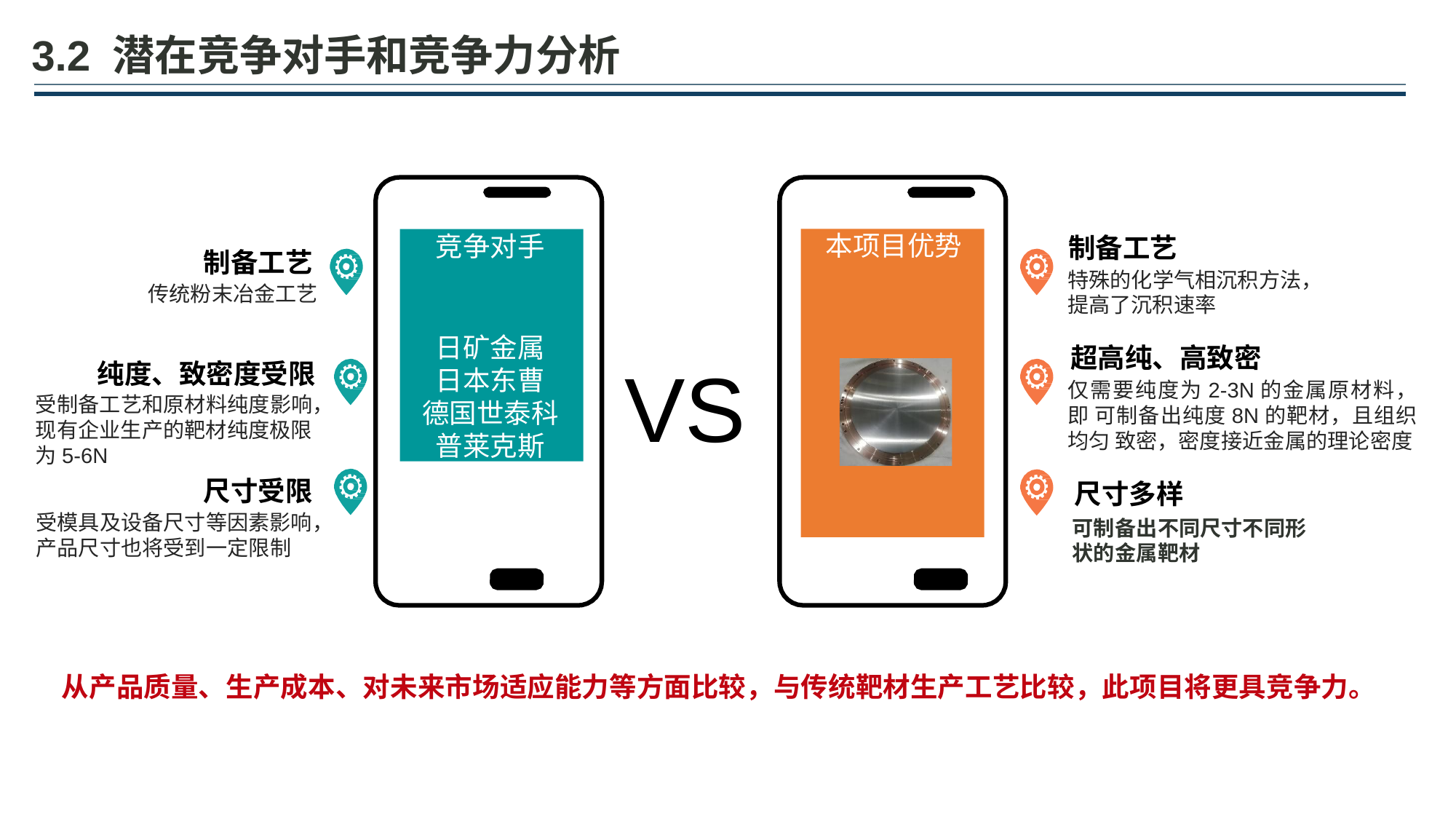

3.2 潜在竞争对手和竞争力分析

竞争对手

日矿金属 日本东曹 德国世泰科 普莱克斯

本项目优势
制备工艺
特殊的化学气相沉积方法， 提高了沉积速率
制备工艺
传统粉末冶金工艺

超高纯、高致密
仅需要纯度为2-3N的金属原材料，即 可制备出纯度8N的靶材，且组织均匀 致密，密度接近金属的理论密度
VS
纯度、致密度受限
受制备工艺和原材料纯度影响， 现有企业生产的靶材纯度极限 为5-6N
尺寸受限
受模具及设备尺寸等因素影响， 产品尺寸也将受到一定限制

尺寸多样
可制备出不同尺寸不同形 状的金属靶材

从产品质量、生产成本、对未来市场适应能力等方面比较，与传统靶材生产工艺比较，此项目将更具竞争力。